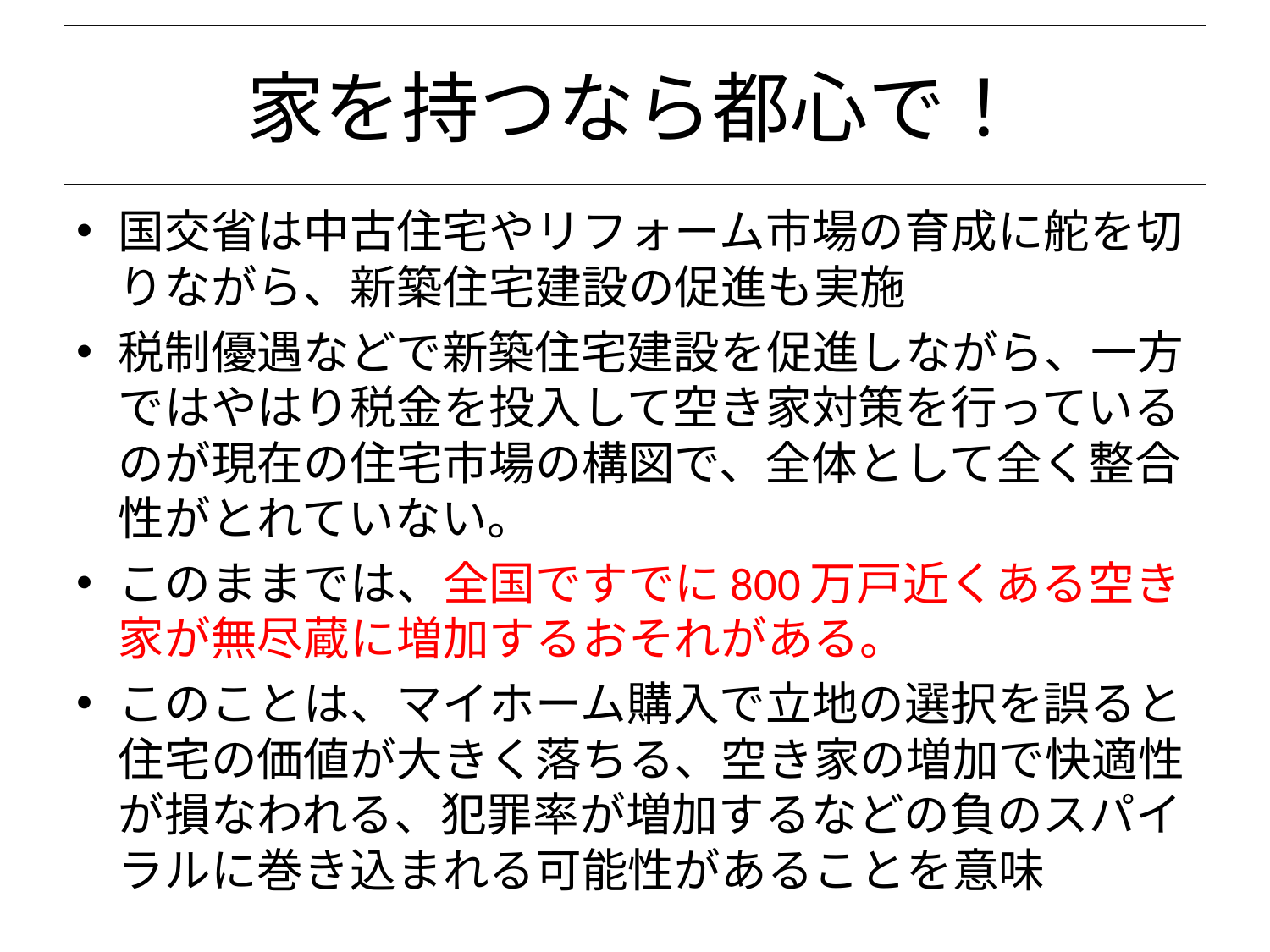

# 家を持つなら都心で！
国交省は中古住宅やリフォーム市場の育成に舵を切りながら、新築住宅建設の促進も実施
税制優遇などで新築住宅建設を促進しながら、一方ではやはり税金を投入して空き家対策を行っているのが現在の住宅市場の構図で、全体として全く整合性がとれていない。
このままでは、全国ですでに800万戸近くある空き家が無尽蔵に増加するおそれがある。
このことは、マイホーム購入で立地の選択を誤ると住宅の価値が大きく落ちる、空き家の増加で快適性が損なわれる、犯罪率が増加するなどの負のスパイラルに巻き込まれる可能性があることを意味